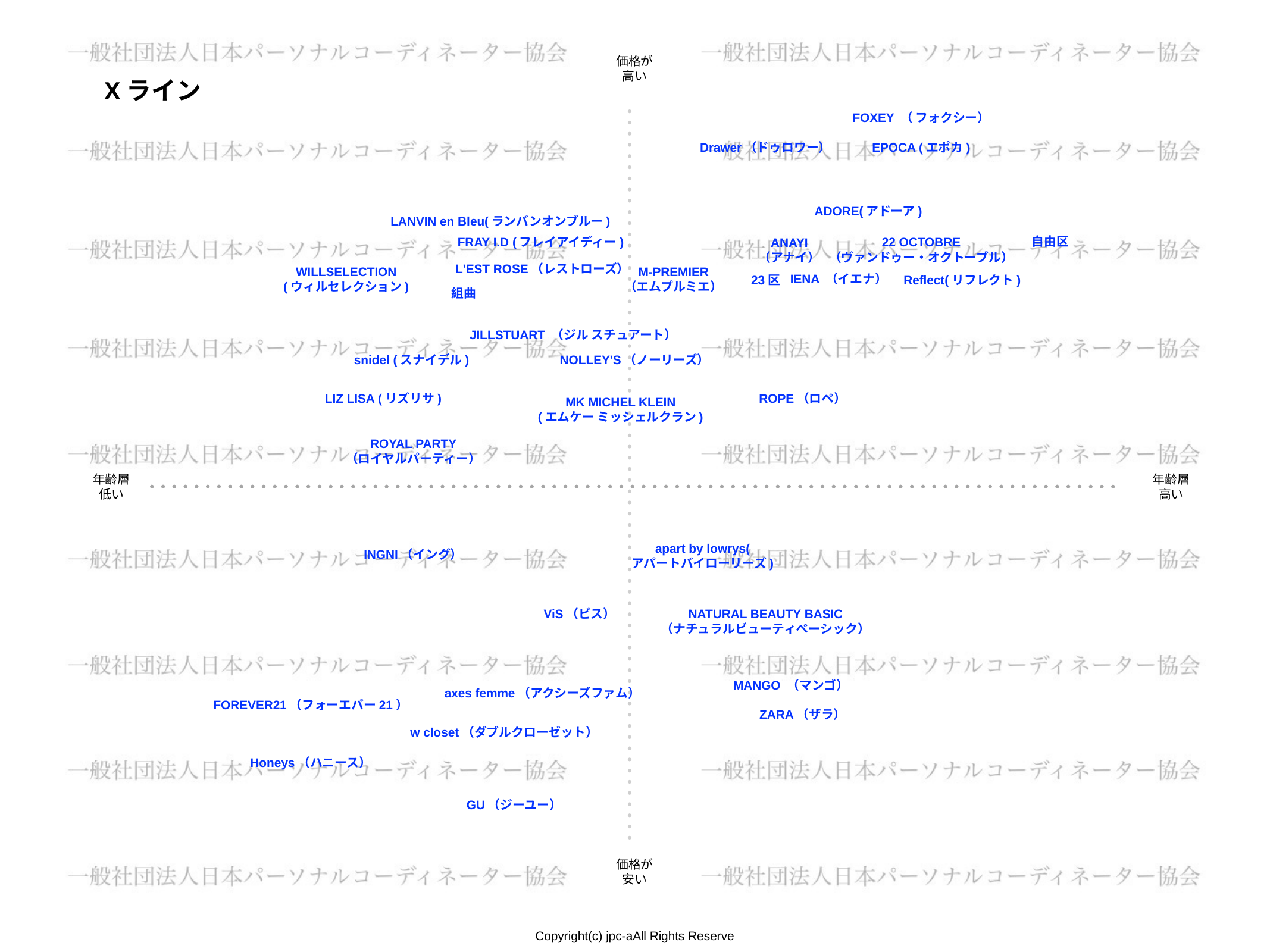

価格が
高い
Xライン
FOXEY （ フォクシー）

Drawer（ドゥロワー）
EPOCA (エポカ)
ADORE(アドーア)
LANVIN en Bleu(ランバンオンブルー)
ANAYI
（アナイ）
自由区
FRAY I.D (フレイアイディー)
22 OCTOBRE
（ヴァンドゥー・オクトーブル）
L'EST ROSE（レストローズ）
WILLSELECTION
(ウィルセレクション)
M-PREMIER
（エムプルミエ）
IENA （イエナ）
23区
Reflect(リフレクト)
組曲
JILLSTUART （ジル スチュアート）
snidel (スナイデル)
NOLLEY'S（ノーリーズ）
LIZ LISA (リズリサ)
ROPE（ロペ）
MK MICHEL KLEIN
(エムケー ミッシェルクラン)
ROYAL PARTY
（ロイヤルパーティー）
年齢層
低い
年齢層
高い

apart by lowrys(
アパートバイローリーズ)
INGNI（イング）
NATURAL BEAUTY BASIC
（ナチュラルビューティベーシック）
ViS（ビス）
 MANGO （マンゴ）
axes femme（アクシーズファム）
FOREVER21（フォーエバー21）
ZARA（ザラ）
w closet（ダブルクローゼット）
Honeys（ハニース）
GU（ジーユー）
価格が
安い
38